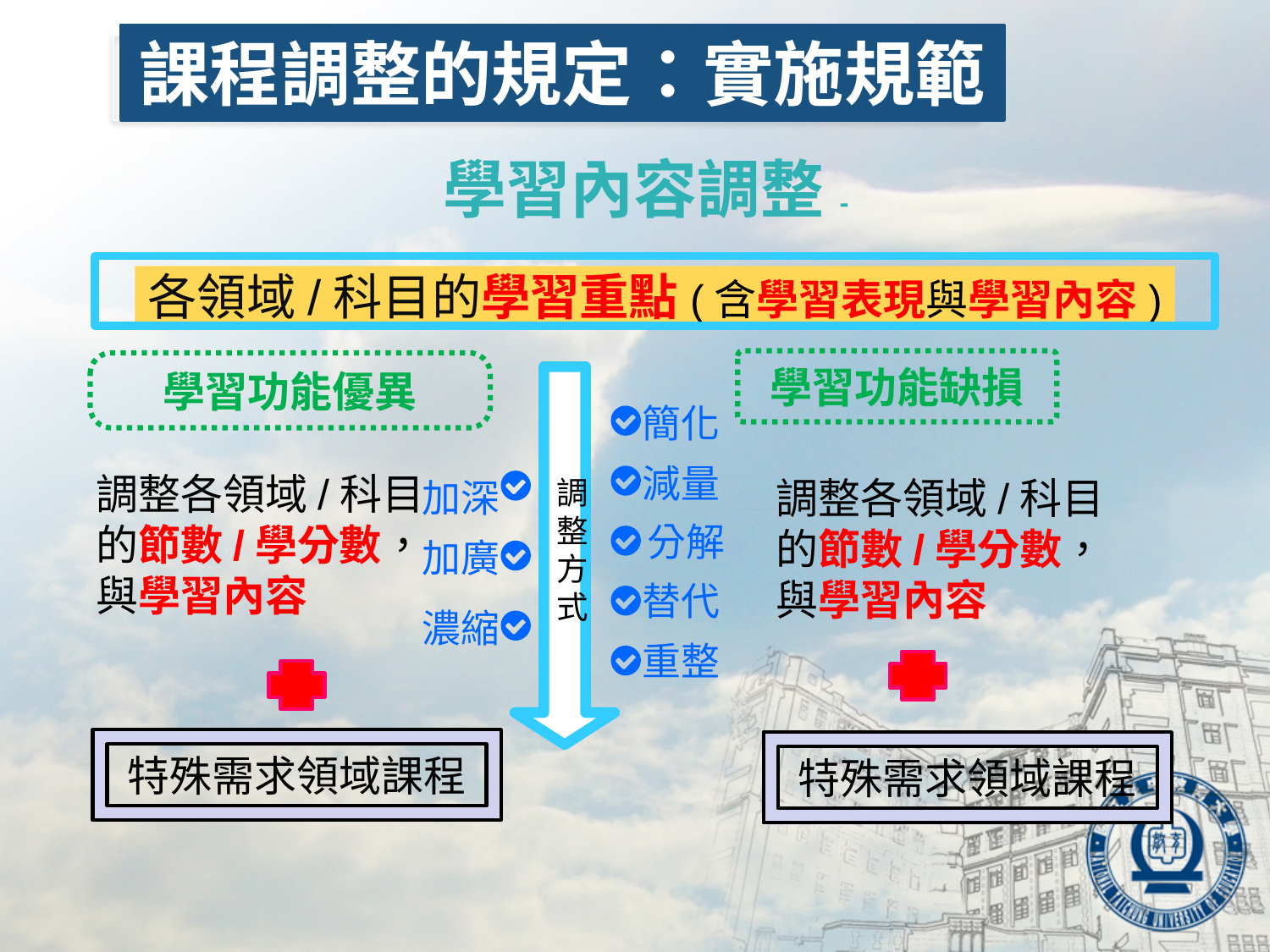

課程調整的規定：實施規範

學習內容調整-

各領域/科目的學習重點(含學習表現與學習內容)
學習功能缺損
學習功能優異
調整方式
簡化

減量
加深
調整各領域/科目的節數/學分數，與學習內容

調整各領域/科目的節數/學分數，與學習內容

分解
加廣

替代
濃縮

重整

特殊需求領域課程
特殊需求領域課程